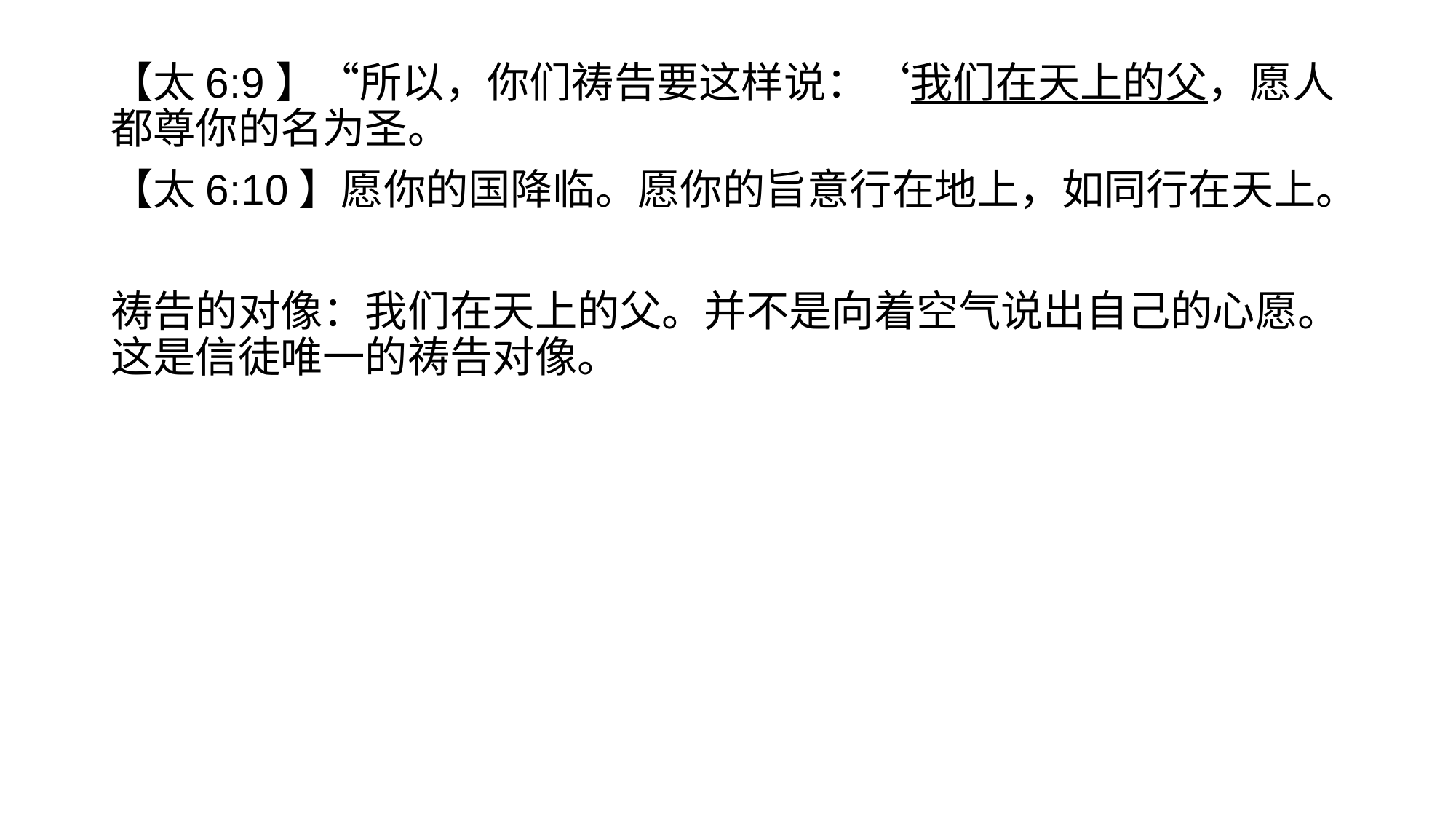

#
【太6:9】“所以，你们祷告要这样说：‘我们在天上的父，愿人都尊你的名为圣。
【太6:10】愿你的国降临。愿你的旨意行在地上，如同行在天上。

祷告的对像：我们在天上的父。并不是向着空气说出自己的心愿。这是信徒唯一的祷告对像。